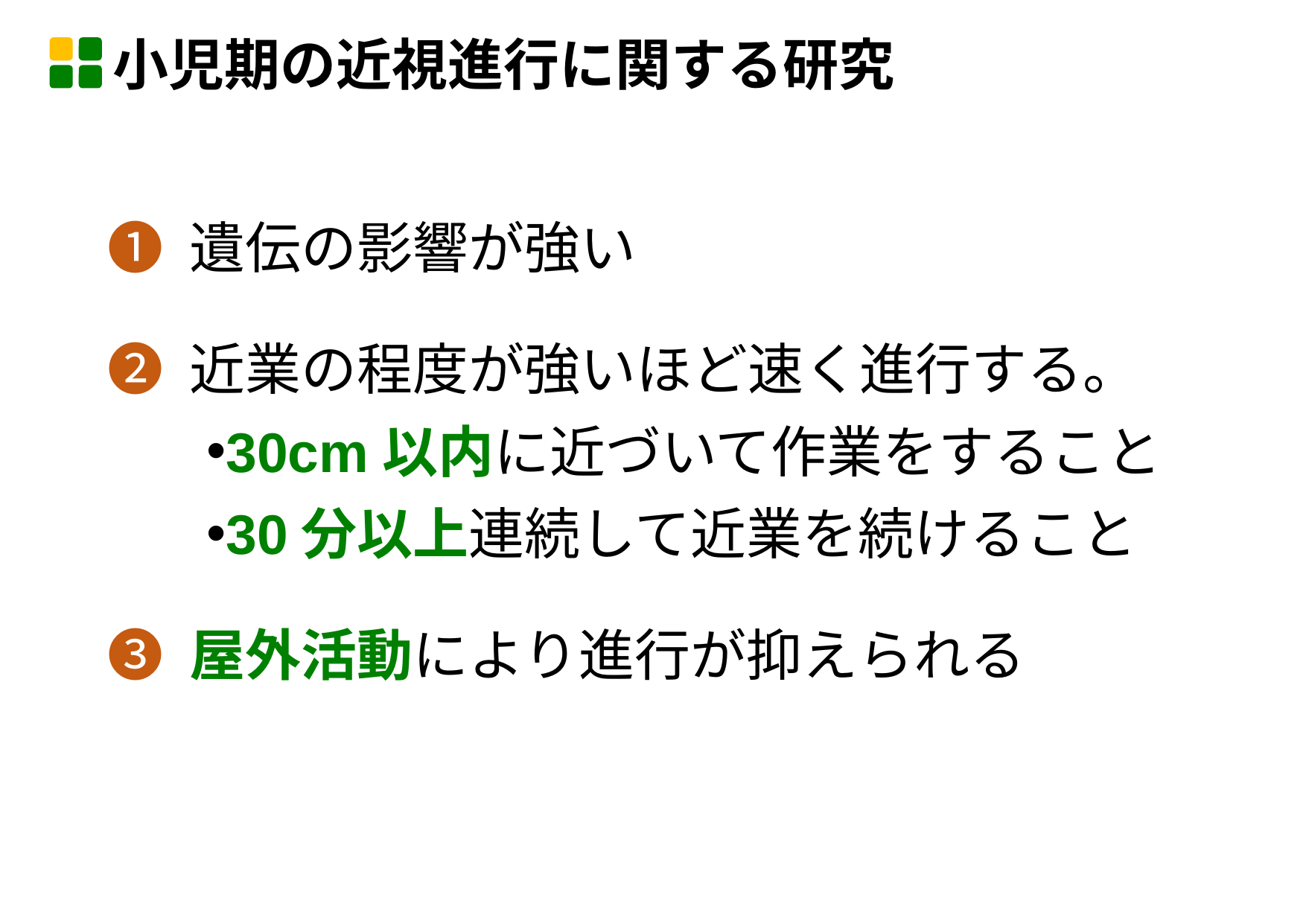

小児期の近視進行に関する研究

➊ 遺伝の影響が強い
➋ 近業の程度が強いほど速く進行する。
30cm以内に近づいて作業をすること
30分以上連続して近業を続けること
➌ 屋外活動により進行が抑えられる